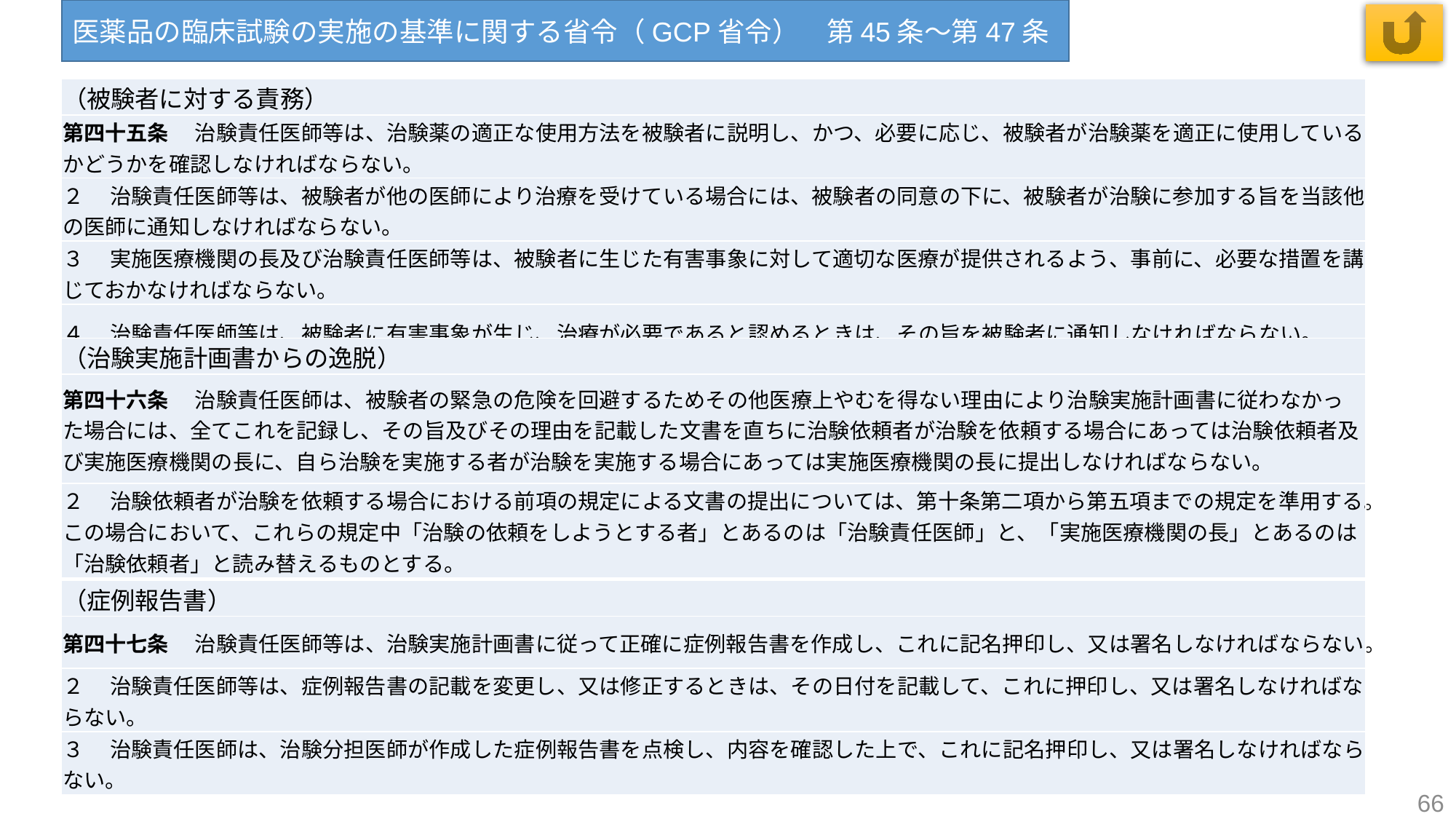

医薬品の臨床試験の実施の基準に関する省令（GCP省令）　第45条～第47条

| （被験者に対する責務） |
| --- |
| 第四十五条 　治験責任医師等は、治験薬の適正な使用方法を被験者に説明し、かつ、必要に応じ、被験者が治験薬を適正に使用しているかどうかを確認しなければならない。 |
| ２ 　治験責任医師等は、被験者が他の医師により治療を受けている場合には、被験者の同意の下に、被験者が治験に参加する旨を当該他の医師に通知しなければならない。 |
| ３ 　実施医療機関の長及び治験責任医師等は、被験者に生じた有害事象に対して適切な医療が提供されるよう、事前に、必要な措置を講じておかなければならない。 |
| ４ 　治験責任医師等は、被験者に有害事象が生じ、治療が必要であると認めるときは、その旨を被験者に通知しなければならない。 |
| （治験実施計画書からの逸脱） |
| --- |
| 第四十六条 　治験責任医師は、被験者の緊急の危険を回避するためその他医療上やむを得ない理由により治験実施計画書に従わなかった場合には、全てこれを記録し、その旨及びその理由を記載した文書を直ちに治験依頼者が治験を依頼する場合にあっては治験依頼者及び実施医療機関の長に、自ら治験を実施する者が治験を実施する場合にあっては実施医療機関の長に提出しなければならない。 |
| ２ 　治験依頼者が治験を依頼する場合における前項の規定による文書の提出については、第十条第二項から第五項までの規定を準用する。この場合において、これらの規定中「治験の依頼をしようとする者」とあるのは「治験責任医師」と、「実施医療機関の長」とあるのは「治験依頼者」と読み替えるものとする。 |
| （症例報告書） |
| --- |
| 第四十七条 　治験責任医師等は、治験実施計画書に従って正確に症例報告書を作成し、これに記名押印し、又は署名しなければならない。 |
| ２ 　治験責任医師等は、症例報告書の記載を変更し、又は修正するときは、その日付を記載して、これに押印し、又は署名しなければならない。 |
| ３ 　治験責任医師は、治験分担医師が作成した症例報告書を点検し、内容を確認した上で、これに記名押印し、又は署名しなければならない。 |